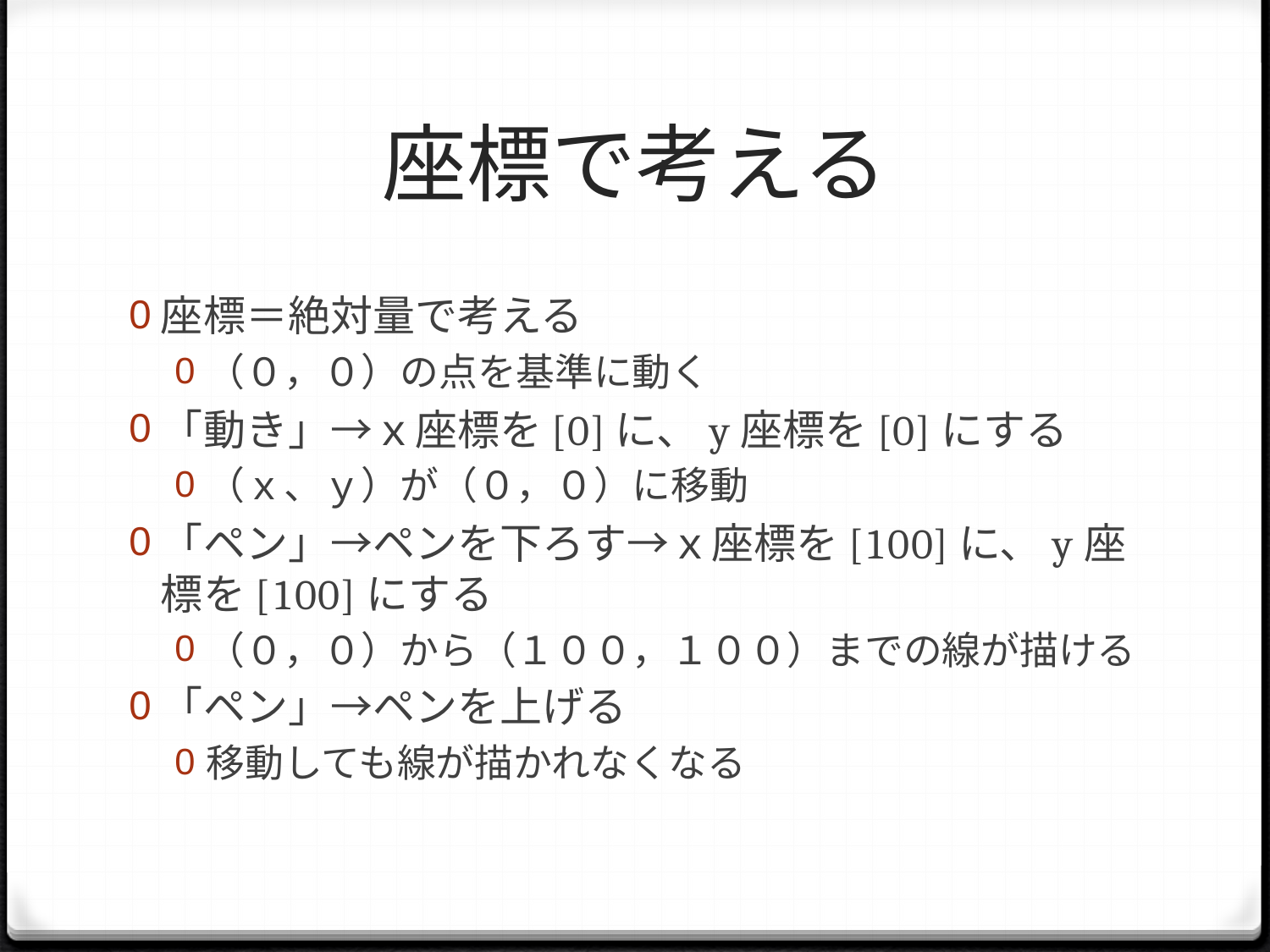

# 座標で考える
座標＝絶対量で考える
（０，０）の点を基準に動く
「動き」→ｘ座標を[0]に、y座標を[0]にする
（ｘ、ｙ）が（０，０）に移動
「ペン」→ペンを下ろす→ｘ座標を[100]に、y座標を[100]にする
（０，０）から（１００，１００）までの線が描ける
「ペン」→ペンを上げる
移動しても線が描かれなくなる